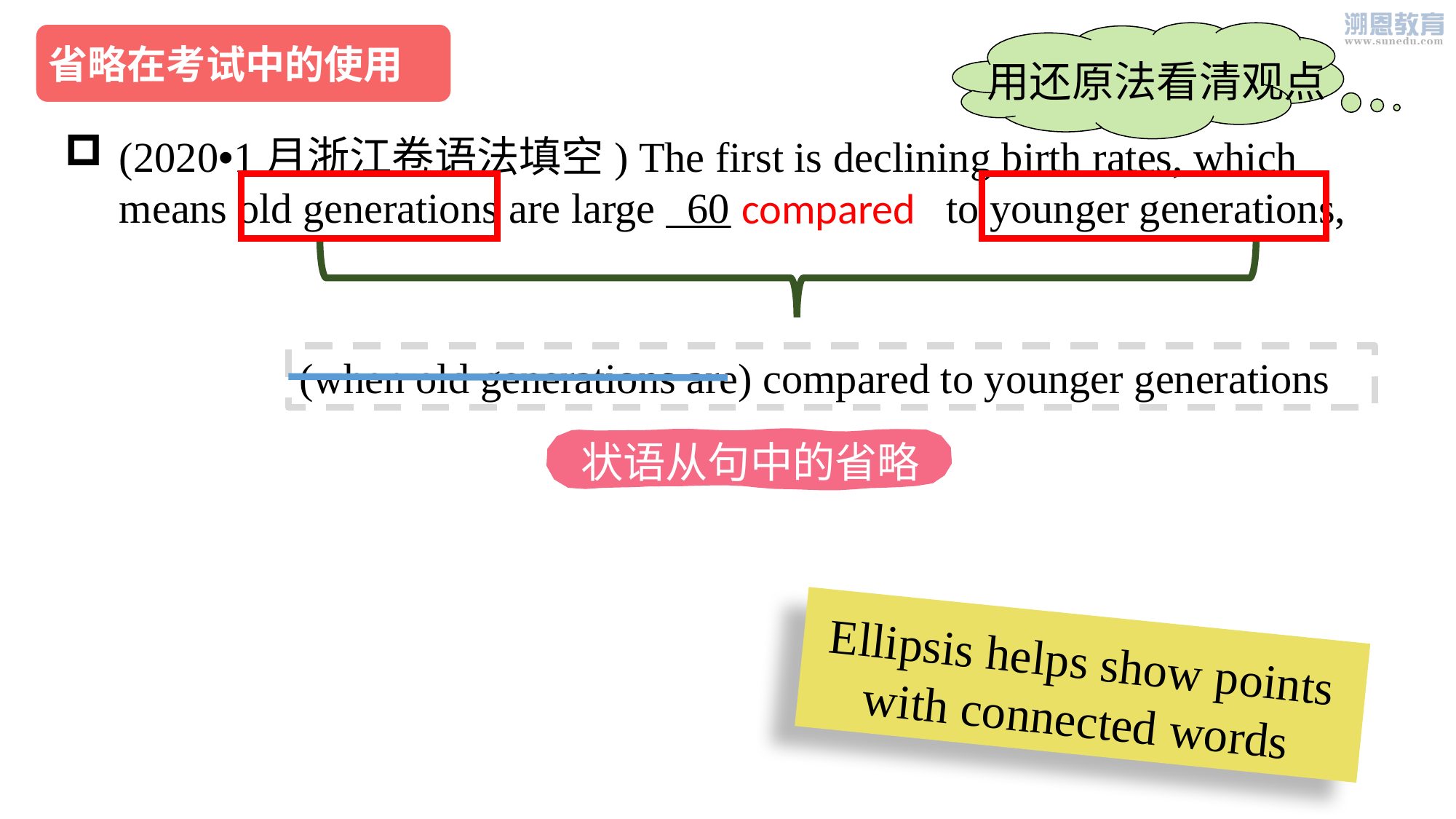

省略在考试中的使用

用还原法看清观点
(2020•1月浙江卷语法填空) The first is declining birth rates, which means old generations are large   60   (compare) to younger generations,

compared
(when old generations are) compared to younger generations

状语从句中的省略

Ellipsis helps show points with connected words